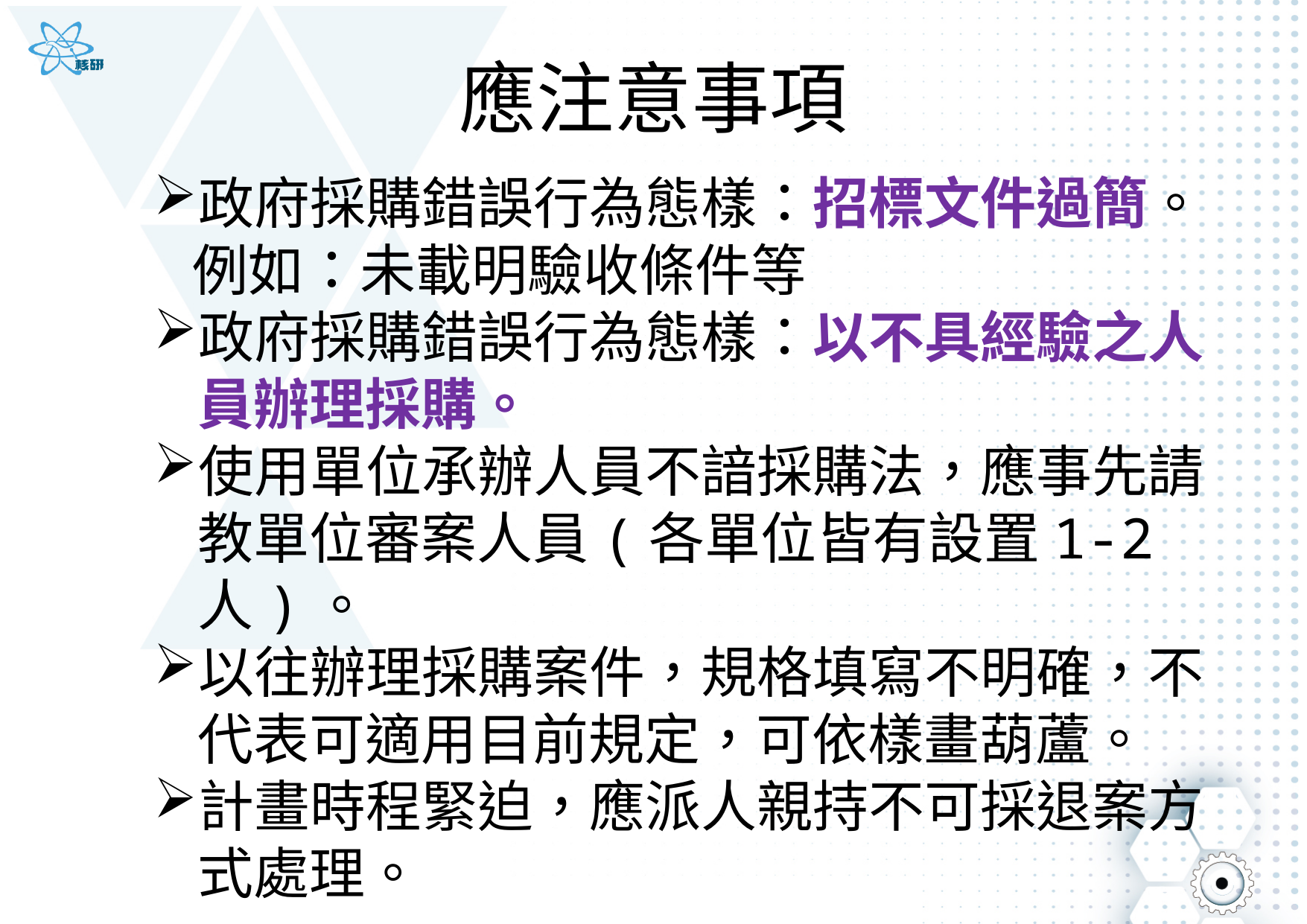

# 應注意事項
政府採購錯誤行為態樣：招標文件過簡。
  例如：未載明驗收條件等
政府採購錯誤行為態樣：以不具經驗之人員辦理採購。
使用單位承辦人員不諳採購法，應事先請教單位審案人員(各單位皆有設置1-2人)。
以往辦理採購案件，規格填寫不明確，不代表可適用目前規定，可依樣畫葫蘆。
計畫時程緊迫，應派人親持不可採退案方式處理。